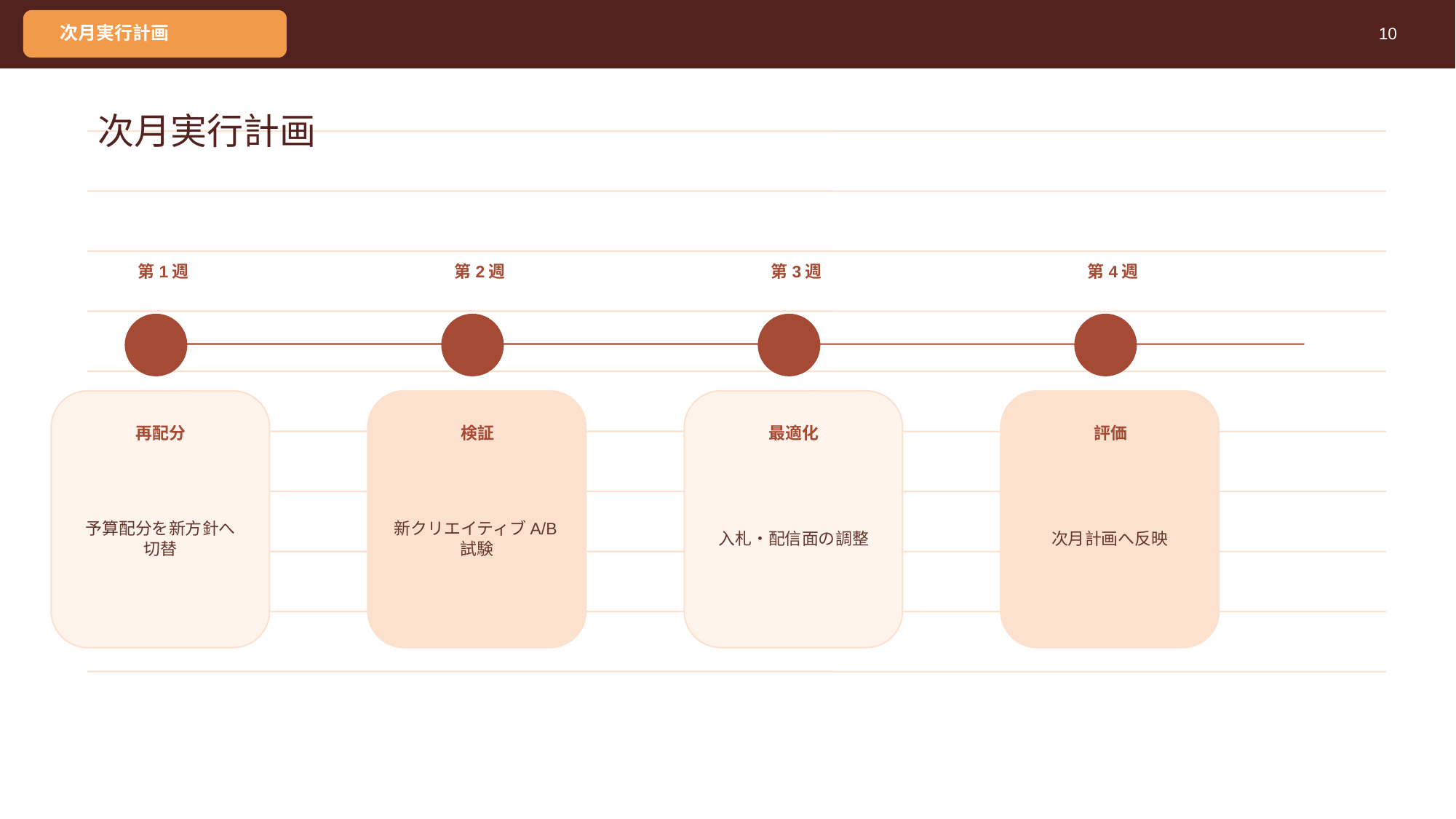

次月実行計画
10
次月実行計画

第1週
第2週
第3週
第4週

再配分
検証
最適化
評価

予算配分を新方針へ切替
新クリエイティブA/B試験
入札・配信面の調整
次月計画へ反映